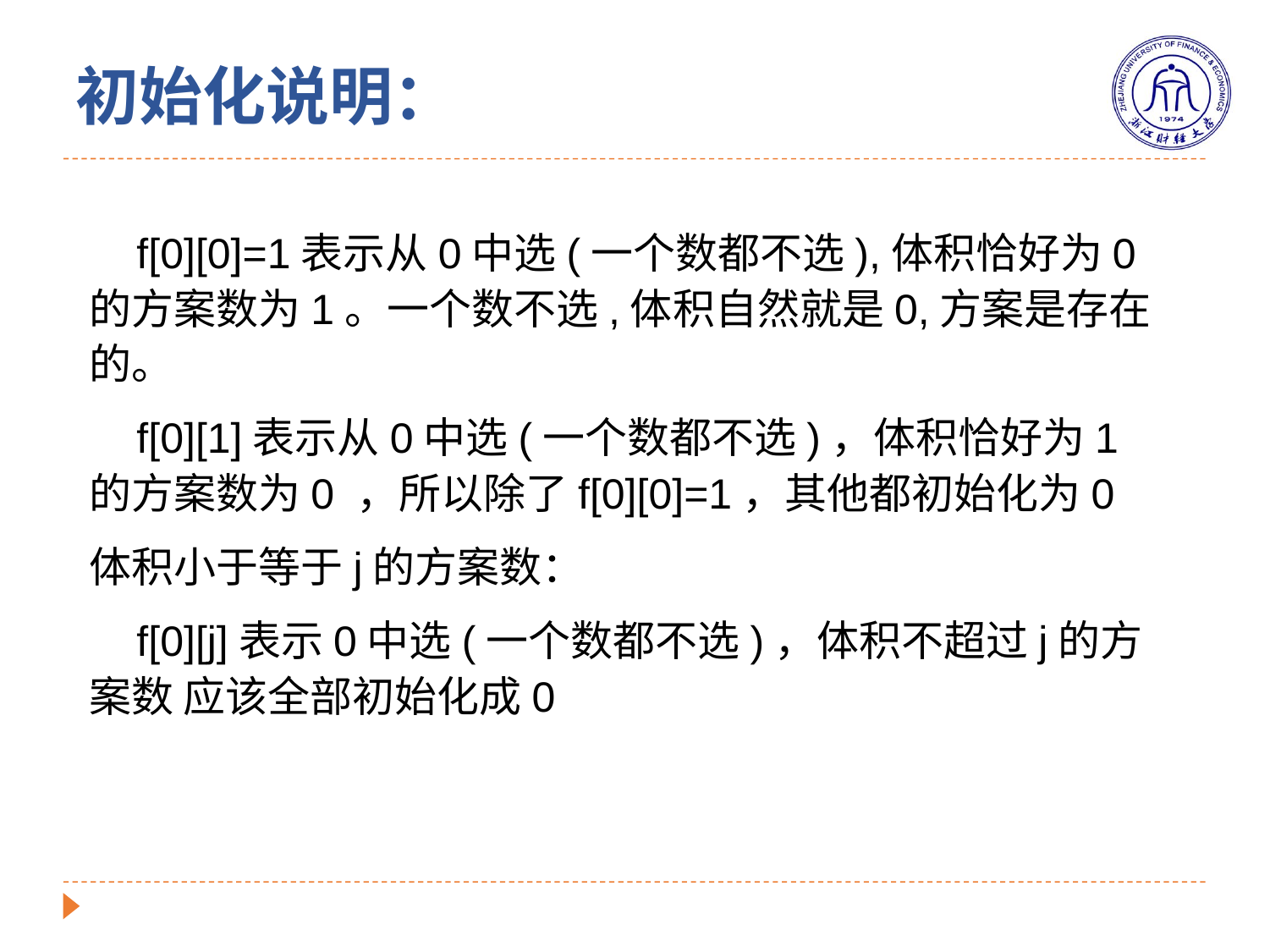

初始化说明：
    f[0][0]=1表示从0中选(一个数都不选),体积恰好为0的方案数为1。一个数不选,体积自然就是0,方案是存在的。
    f[0][1]表示从0中选(一个数都不选)，体积恰好为1的方案数为0 ，所以除了f[0][0]=1，其他都初始化为0
体积小于等于j的方案数：
    f[0][j]表示0中选(一个数都不选)，体积不超过j的方案数 应该全部初始化成0
17